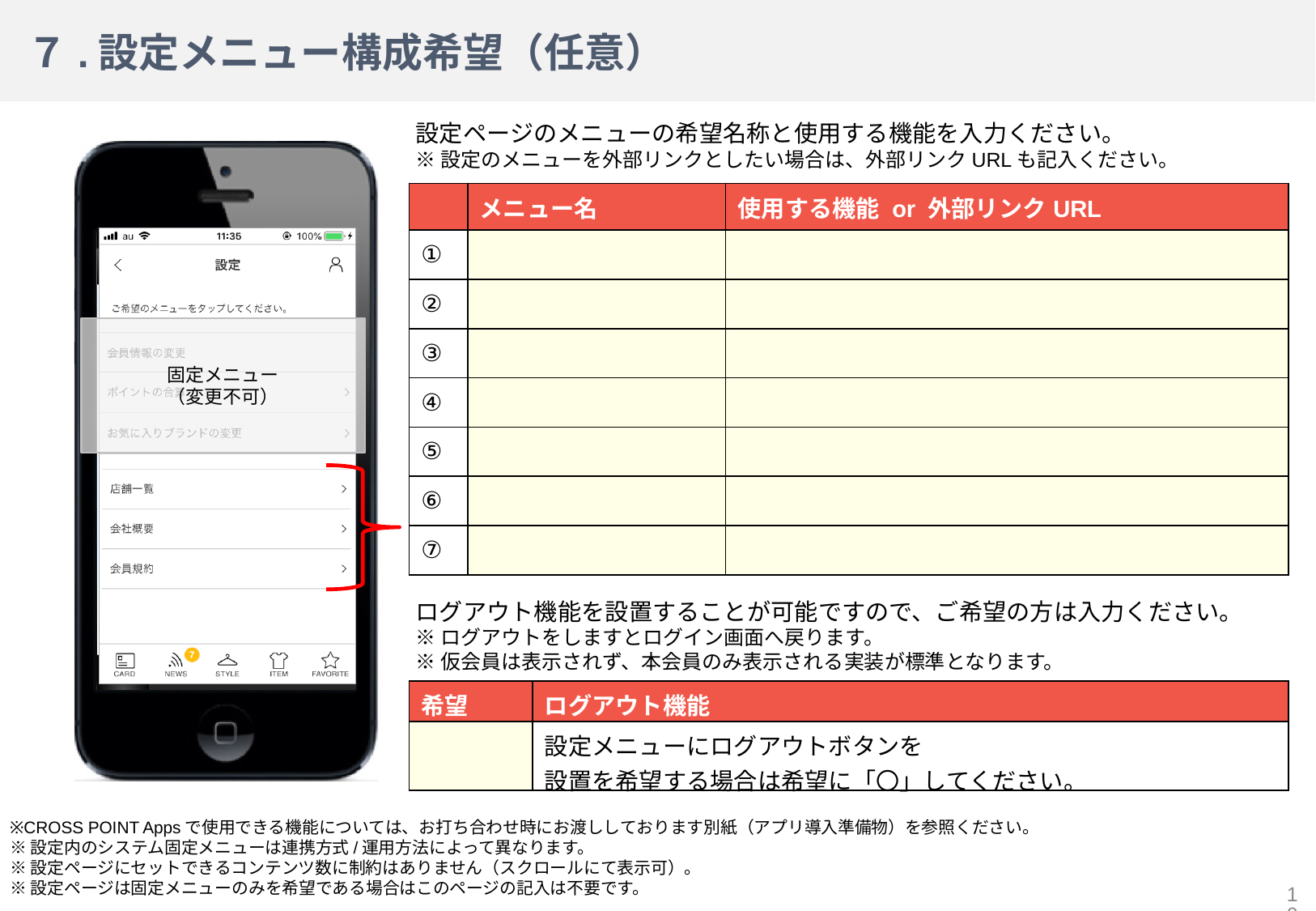

# ７.設定メニュー構成希望（任意）
|  | メニュー名 | 使用する機能 or 外部リンクURL |
| --- | --- | --- |
| ① |  |  |
| ② |  |  |
| ③ |  |  |
| ④ |  |  |
| ⑤ |  |  |
| ⑥ |  |  |
| ⑦ |  |  |
【使用可能機能一覧】
(1)HOME
(2)CARD
(3)NEWS
(4)SHOP
(5)COUPON
(6)コーディネート
(7)アイテム
(8)お気に入り
(9)MORE
| 希望 | ログアウト機能 |
| --- | --- |
|  | 設定メニューにログアウトボタンを 設置を希望する場合は希望に「〇」してください。 |
10